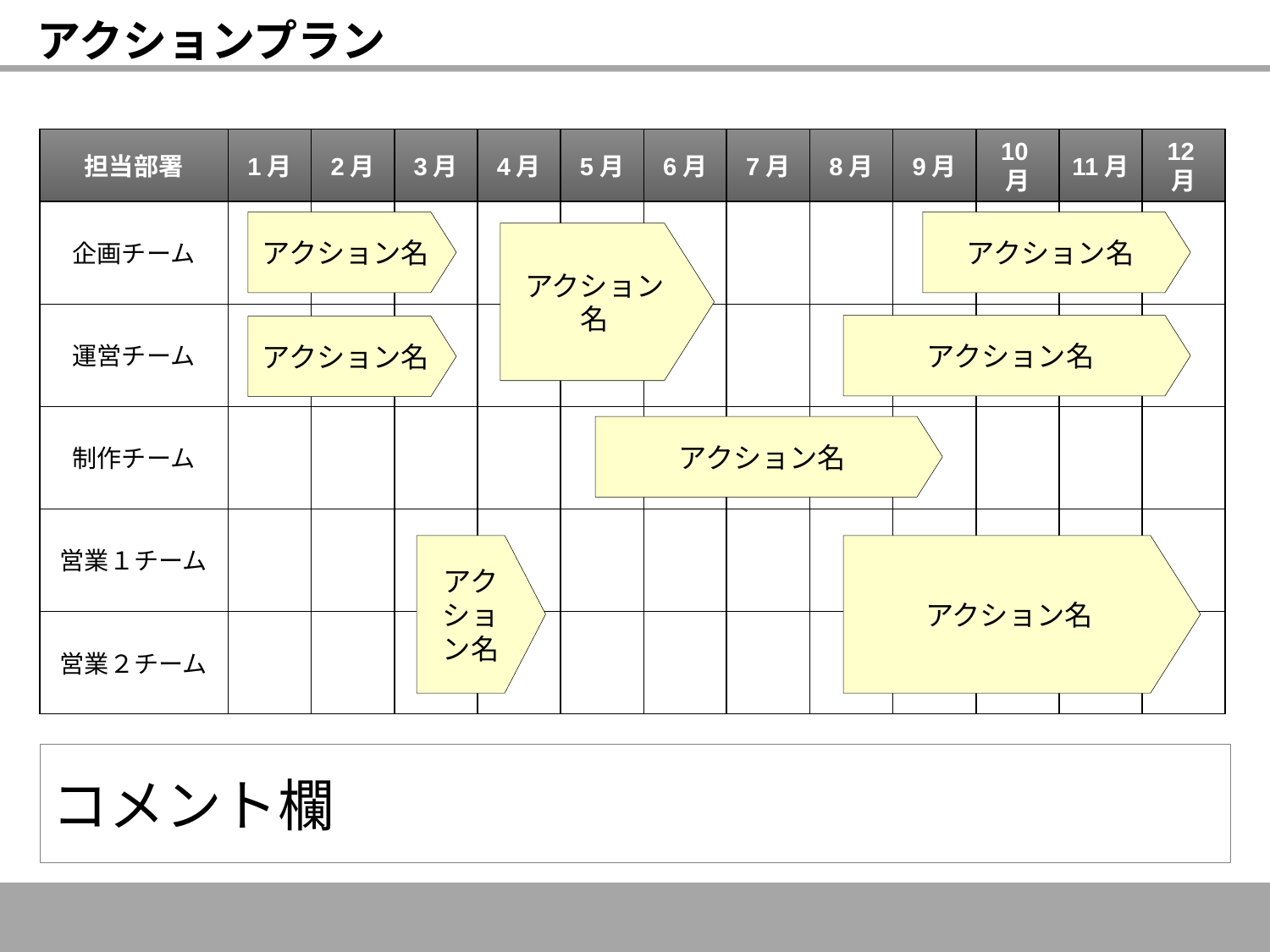

アクションプラン

担当部署
1月
2月
3月
4月
5月
6月
7月
8月
9月
10月
11月
12月
企画チーム

アクション名
アクション名
アクション名
運営チーム

アクション名
アクション名
制作チーム

アクション名
営業１チーム

アクション名
アクション名
営業２チーム

コメント欄